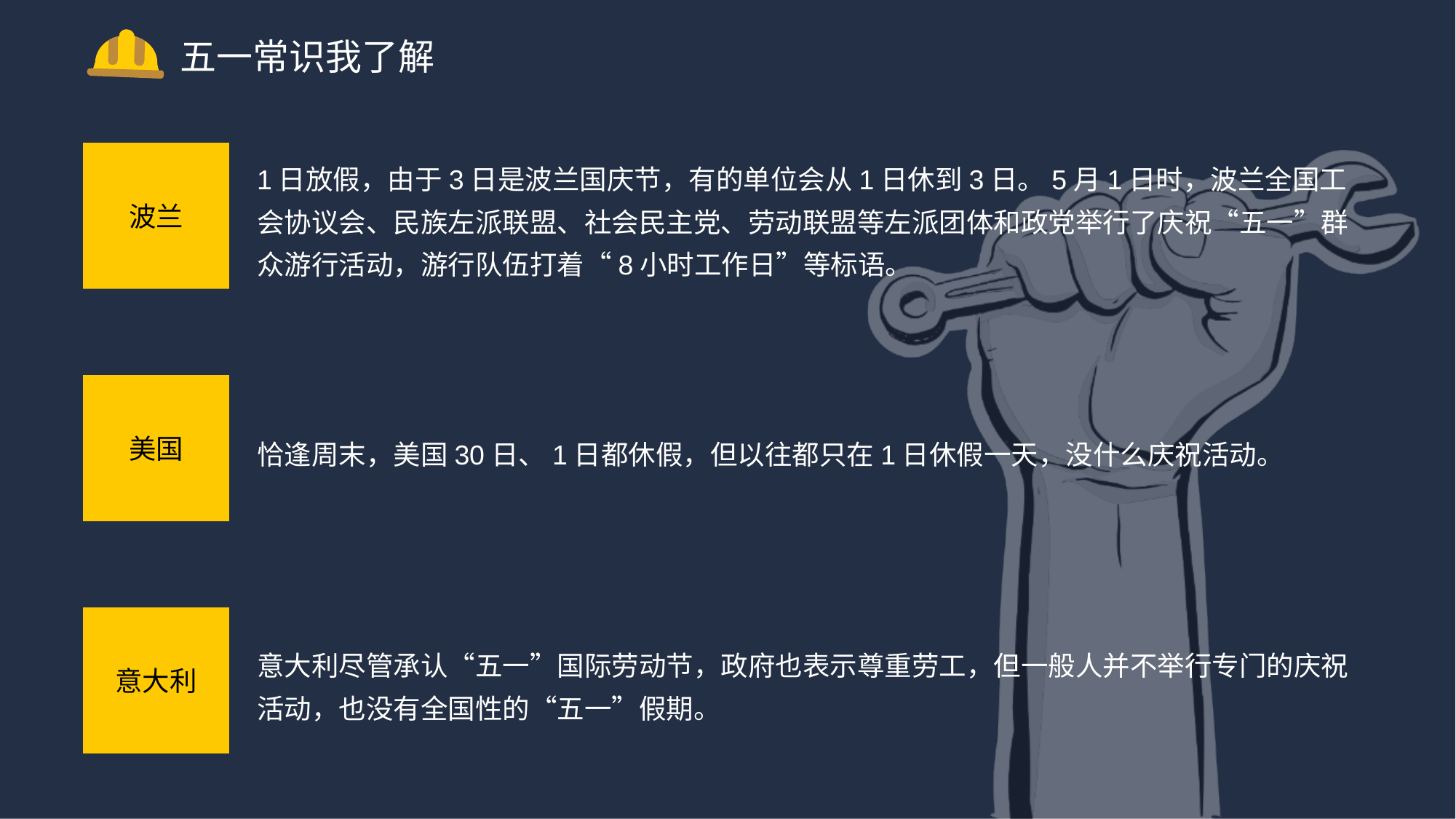

五一常识我了解

波兰
1日放假，由于3日是波兰国庆节，有的单位会从1日休到3日。5月1日时，波兰全国工会协议会、民族左派联盟、社会民主党、劳动联盟等左派团体和政党举行了庆祝“五一”群众游行活动，游行队伍打着“8小时工作日”等标语。

美国
恰逢周末，美国30日、1日都休假，但以往都只在1日休假一天，没什么庆祝活动。
意大利
意大利尽管承认“五一”国际劳动节，政府也表示尊重劳工，但一般人并不举行专门的庆祝活动，也没有全国性的“五一”假期。